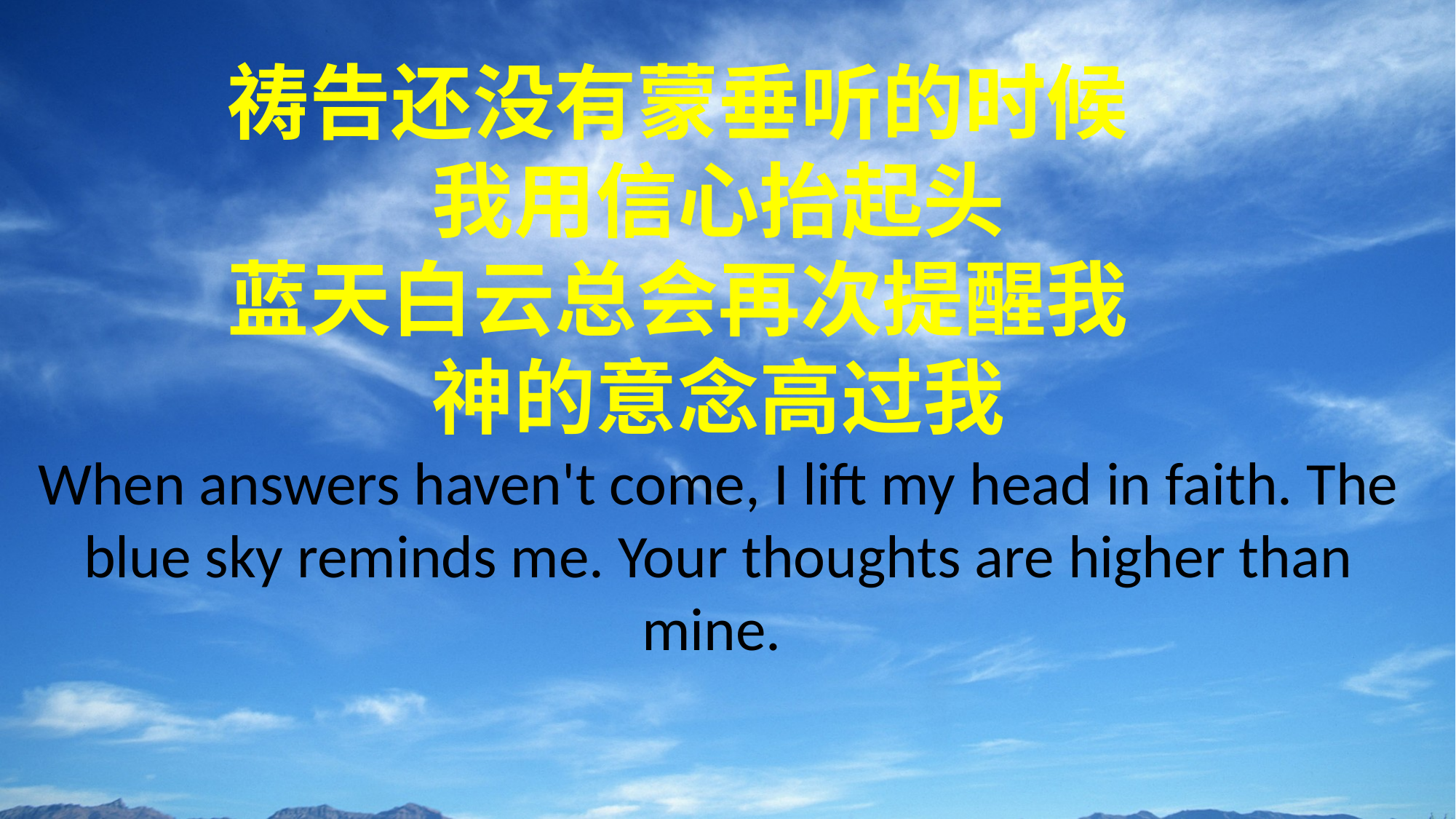

祷告还没有蒙垂听的时候
我用信心抬起头
蓝天白云总会再次提醒我
神的意念高过我
When answers haven't come, I lift my head in faith. The blue sky reminds me. Your thoughts are higher than mine.